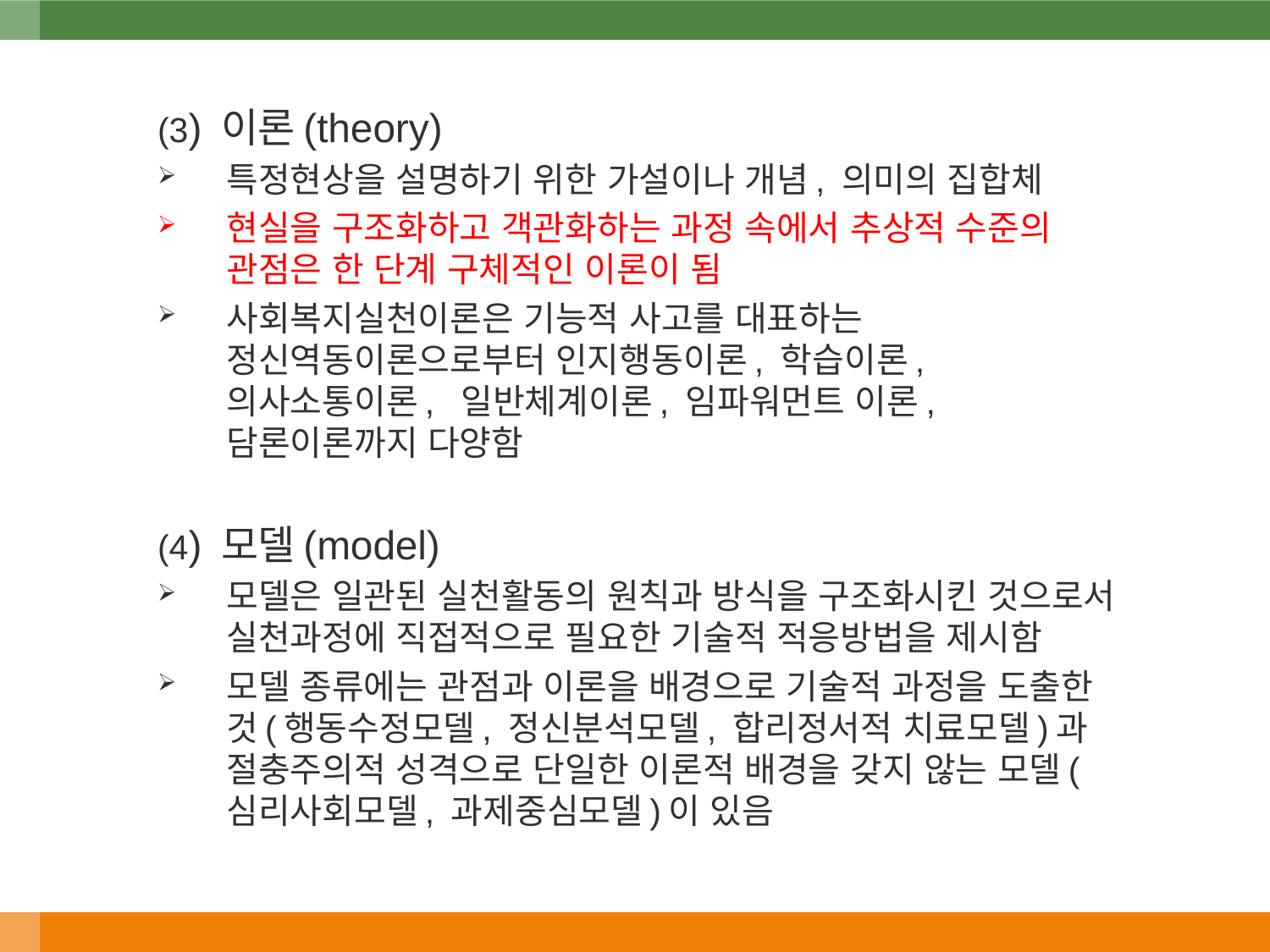

(3) 이론(theory)
특정현상을 설명하기 위한 가설이나 개념, 의미의 집합체
현실을 구조화하고 객관화하는 과정 속에서 추상적 수준의 관점은 한 단계 구체적인 이론이 됨
사회복지실천이론은 기능적 사고를 대표하는 정신역동이론으로부터 인지행동이론, 학습이론, 의사소통이론,  일반체계이론, 임파워먼트 이론, 담론이론까지 다양함

(4) 모델(model)
모델은 일관된 실천활동의 원칙과 방식을 구조화시킨 것으로서 실천과정에 직접적으로 필요한 기술적 적응방법을 제시함
모델 종류에는 관점과 이론을 배경으로 기술적 과정을 도출한 것(행동수정모델, 정신분석모델, 합리정서적 치료모델)과 절충주의적 성격으로 단일한 이론적 배경을 갖지 않는 모델(심리사회모델, 과제중심모델)이 있음